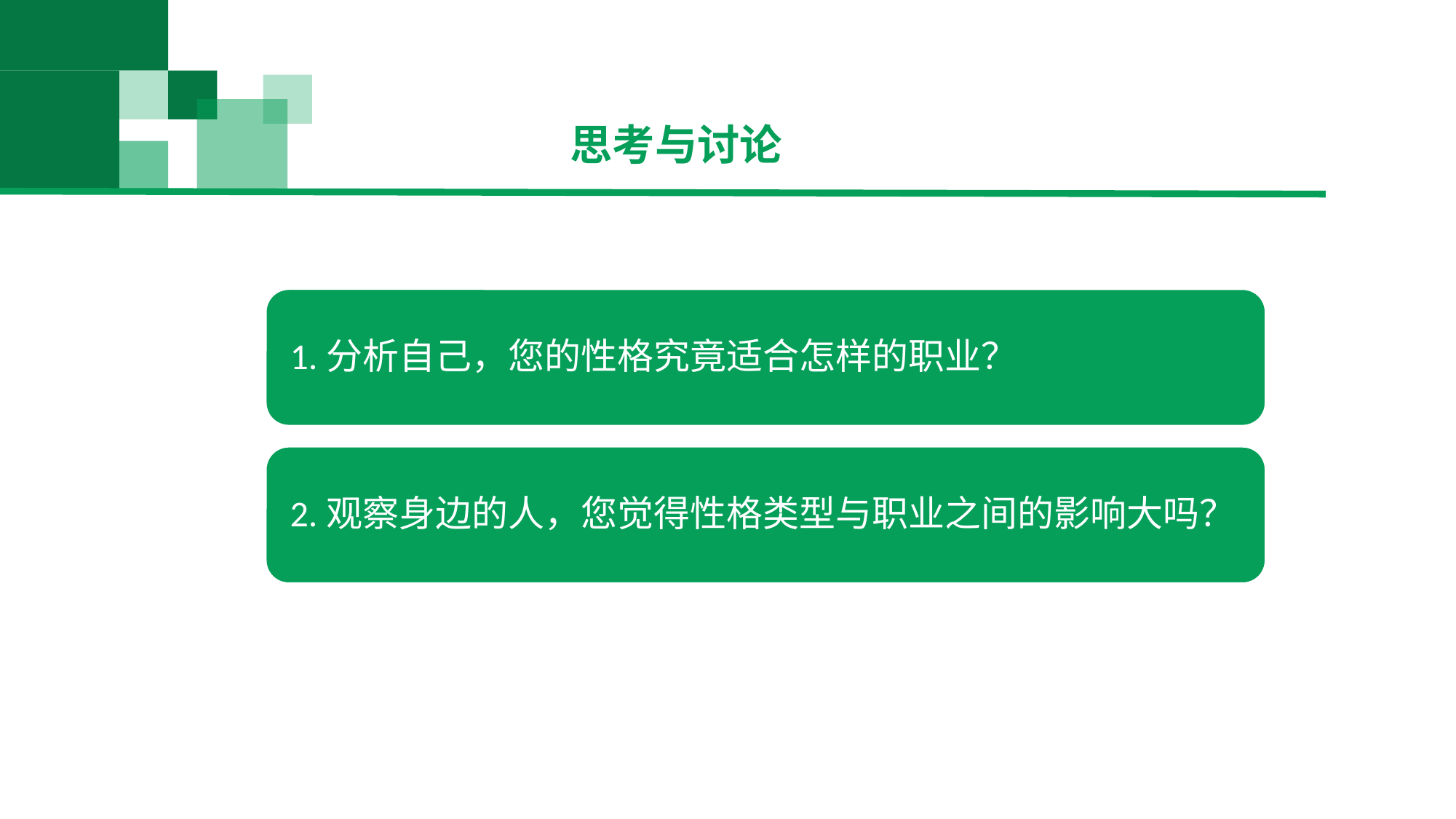

思考与讨论
1.分析自己，您的性格究竟适合怎样的职业？
2.观察身边的人，您觉得性格类型与职业之间的影响大吗？